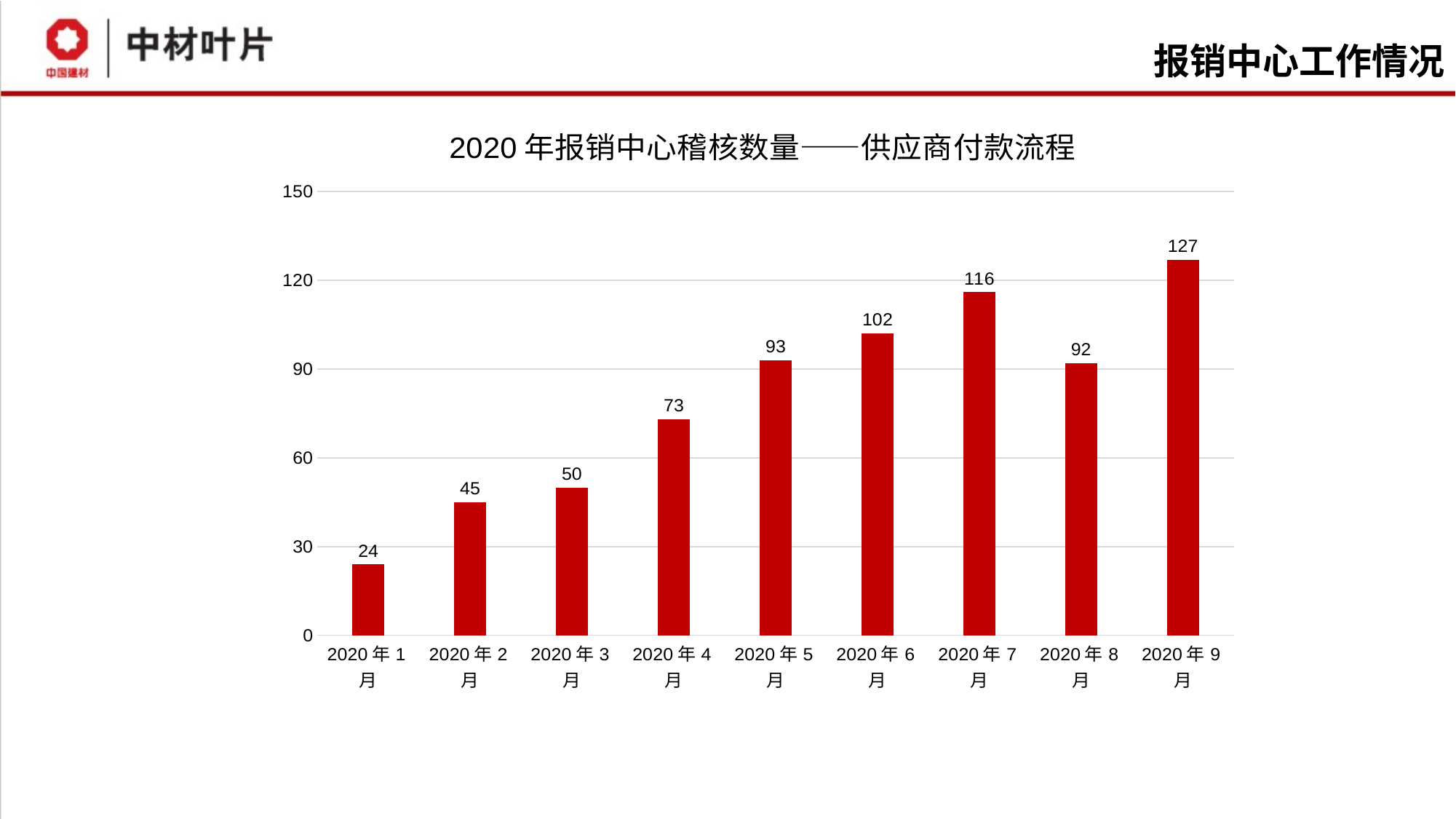

报销中心工作情况

### Chart: 2020年报销中心稽核数量——供应商付款流程

| Category | 付款流程 |
|---|---|
| 2020年1月 | 24.0 |
| 2020年2月 | 45.0 |
| 2020年3月 | 50.0 |
| 2020年4月 | 73.0 |
| 2020年5月 | 93.0 |
| 2020年6月 | 102.0 |
| 2020年7月 | 116.0 |
| 2020年8月 | 92.0 |
| 2020年9月 | 127.0 |